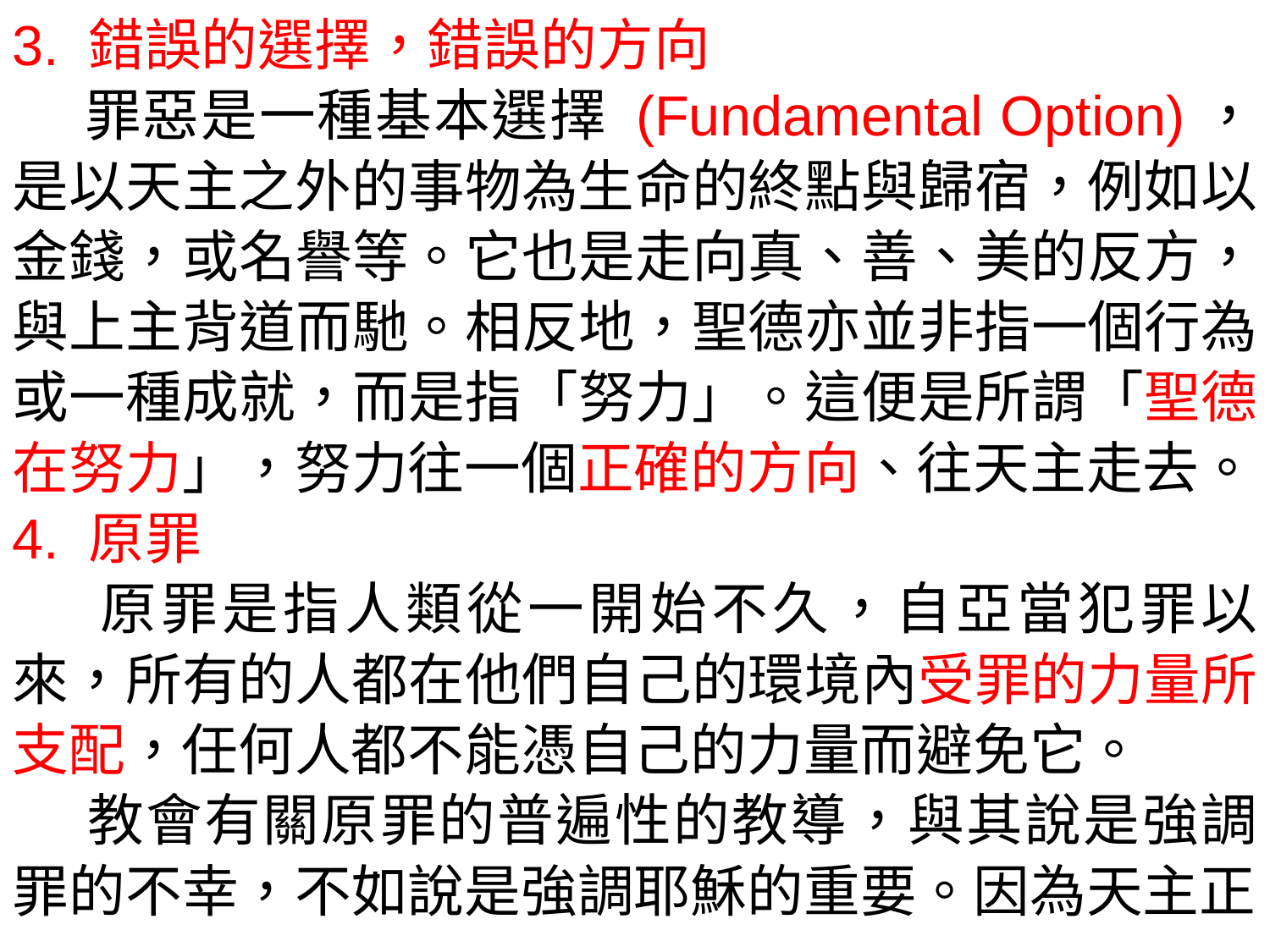

3. 錯誤的選擇，錯誤的方向
    罪惡是一種基本選擇 (Fundamental Option)，是以天主之外的事物為生命的終點與歸宿，例如以金錢，或名譽等。它也是走向真、善、美的反方，與上主背道而馳。相反地，聖德亦並非指一個行為或一種成就，而是指「努力」。這便是所謂「聖德在努力」，努力往一個正確的方向、往天主走去。
4. 原罪
    原罪是指人類從一開始不久，自亞當犯罪以來，所有的人都在他們自己的環境內受罪的力量所支配，任何人都不能憑自己的力量而避免它。
    教會有關原罪的普遍性的教導，與其說是強調罪的不幸，不如說是強調耶穌的重要。因為天主正